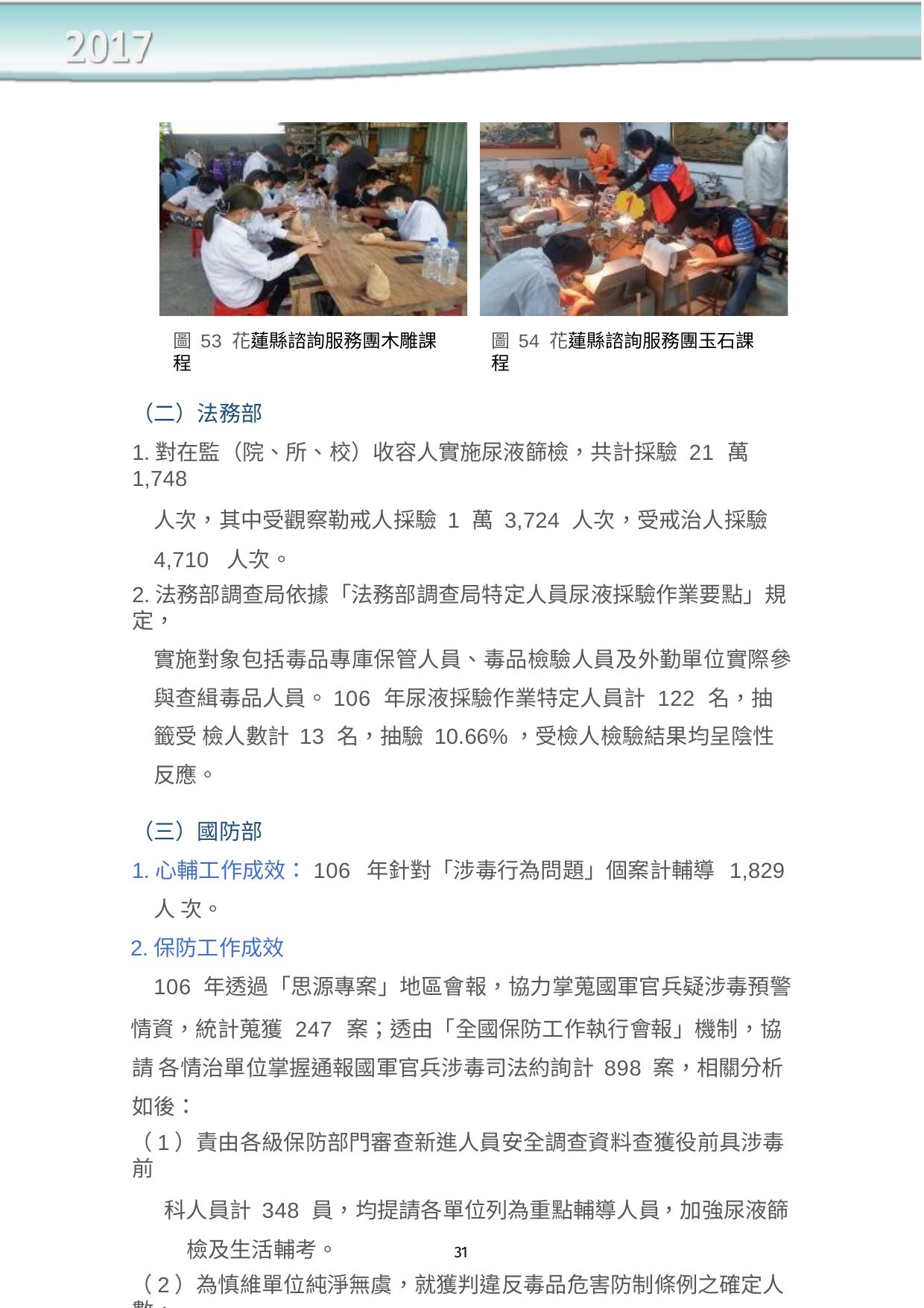

圖 53 花蓮縣諮詢服務團木雕課程
圖 54 花蓮縣諮詢服務團玉石課程
（二）法務部
1.對在監（院、所、校）收容人實施尿液篩檢，共計採驗 21 萬 1,748
人次，其中受觀察勒戒人採驗 1 萬 3,724 人次，受戒治人採驗 4,710  人次。
2.法務部調查局依據「法務部調查局特定人員尿液採驗作業要點」規定，
實施對象包括毒品專庫保管人員、毒品檢驗人員及外勤單位實際參
與查緝毒品人員。106 年尿液採驗作業特定人員計 122 名，抽籤受 檢人數計 13 名，抽驗 10.66%，受檢人檢驗結果均呈陰性反應。

（三）國防部
1.心輔工作成效：106 年針對「涉毒行為問題」個案計輔導 1,829 人 次。
2.保防工作成效
106 年透過「思源專案」地區會報，協力掌蒐國軍官兵疑涉毒預警
情資，統計蒐獲 247 案；透由「全國保防工作執行會報」機制，協請 各情治單位掌握通報國軍官兵涉毒司法約詢計 898 案，相關分析如後：
（1）責由各級保防部門審查新進人員安全調查資料查獲役前具涉毒前
科人員計 348 員，均提請各單位列為重點輔導人員，加強尿液篩 檢及生活輔考。
（2）為慎維單位純淨無虞，就獲判違反毒品危害防制條例之確定人數，
每月實施統計，期內累計 236 員，並指導各單位完成電腦建儲作
31